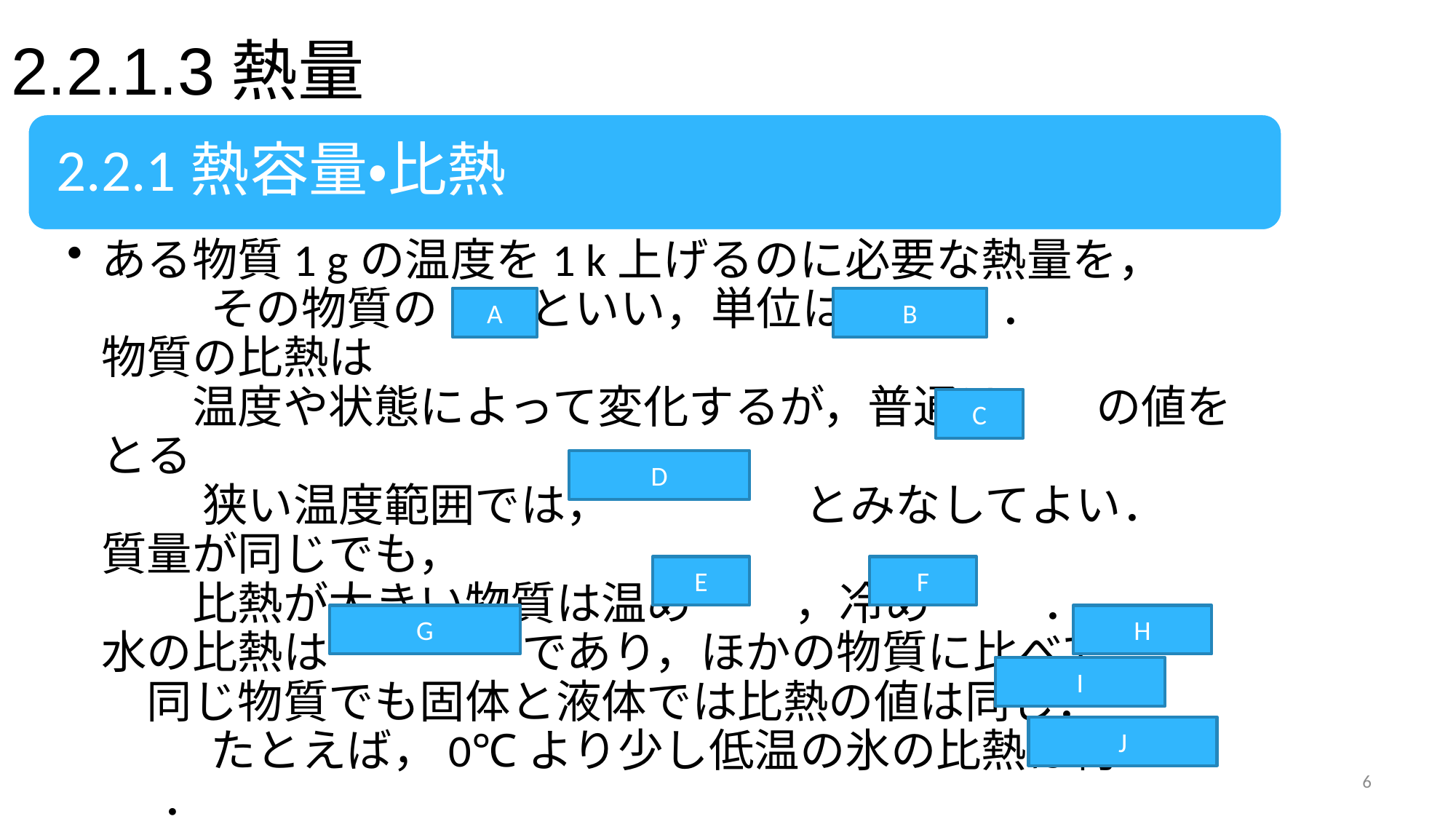

# 2.2.1.3熱量
2.2.1熱容量・比熱
ある物質1 gの温度を1 k上げるのに必要な熱量を，
	その物質の         といい，単位は               ．
物質の比熱は
　　温度や状態によって変化するが，普通は         の値をとる
 　　狭い温度範囲では，                   とみなしてよい．
質量が同じでも，
　　比熱が大きい物質は温め          ，冷め           ．
水の比熱は                   であり，ほかの物質に比べて．
　同じ物質でも固体と液体では比熱の値は同じ．
	たとえば，0℃より少し低温の氷の比熱は約                   ．

A
B
C
D
F
E
H
G
I
J
6